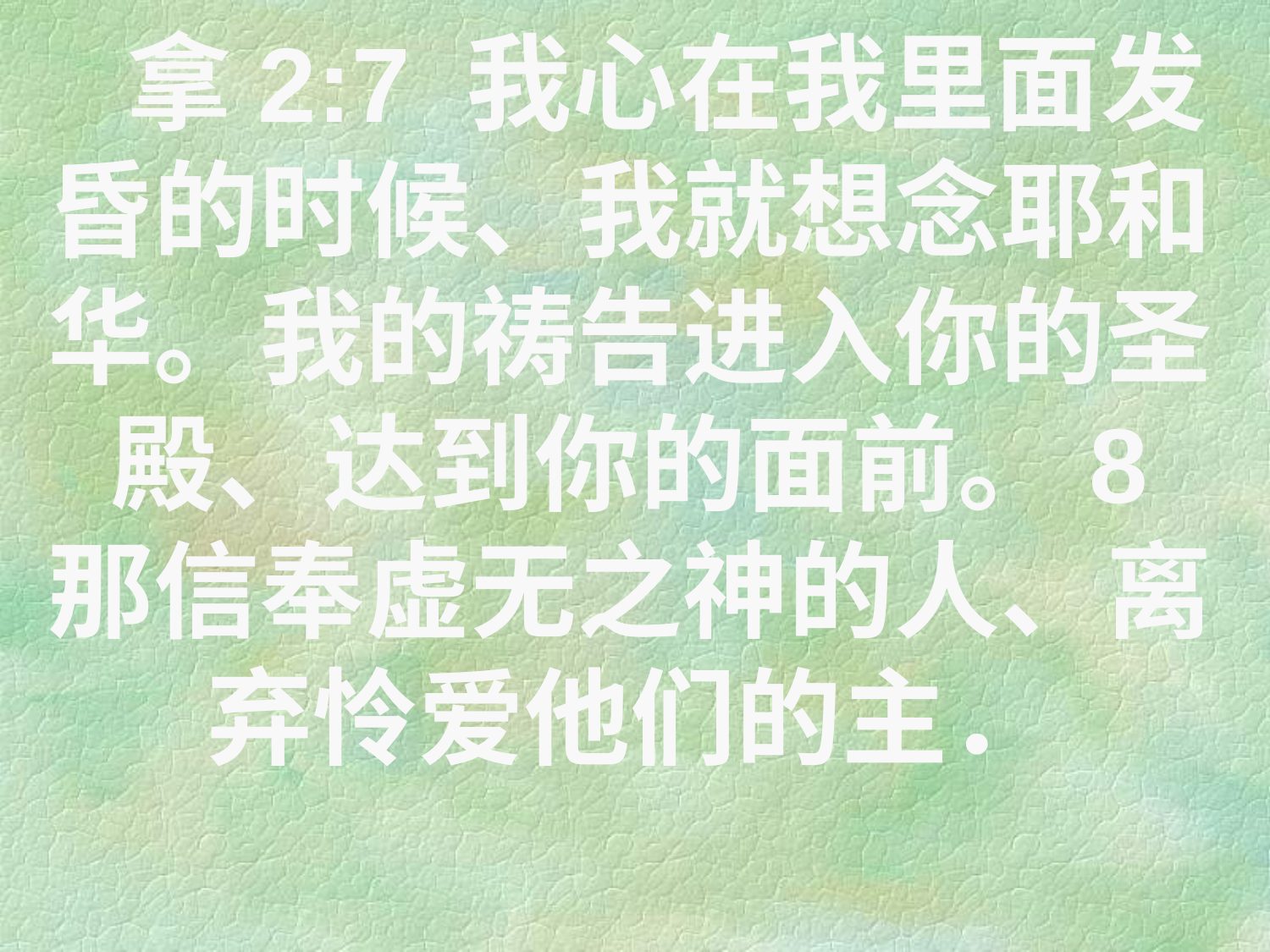

拿2:7 我心在我里面发昏的时候、我就想念耶和华。我的祷告进入你的圣殿、达到你的面前。8 那信奉虚无之神的人、离弃怜爱他们的主．